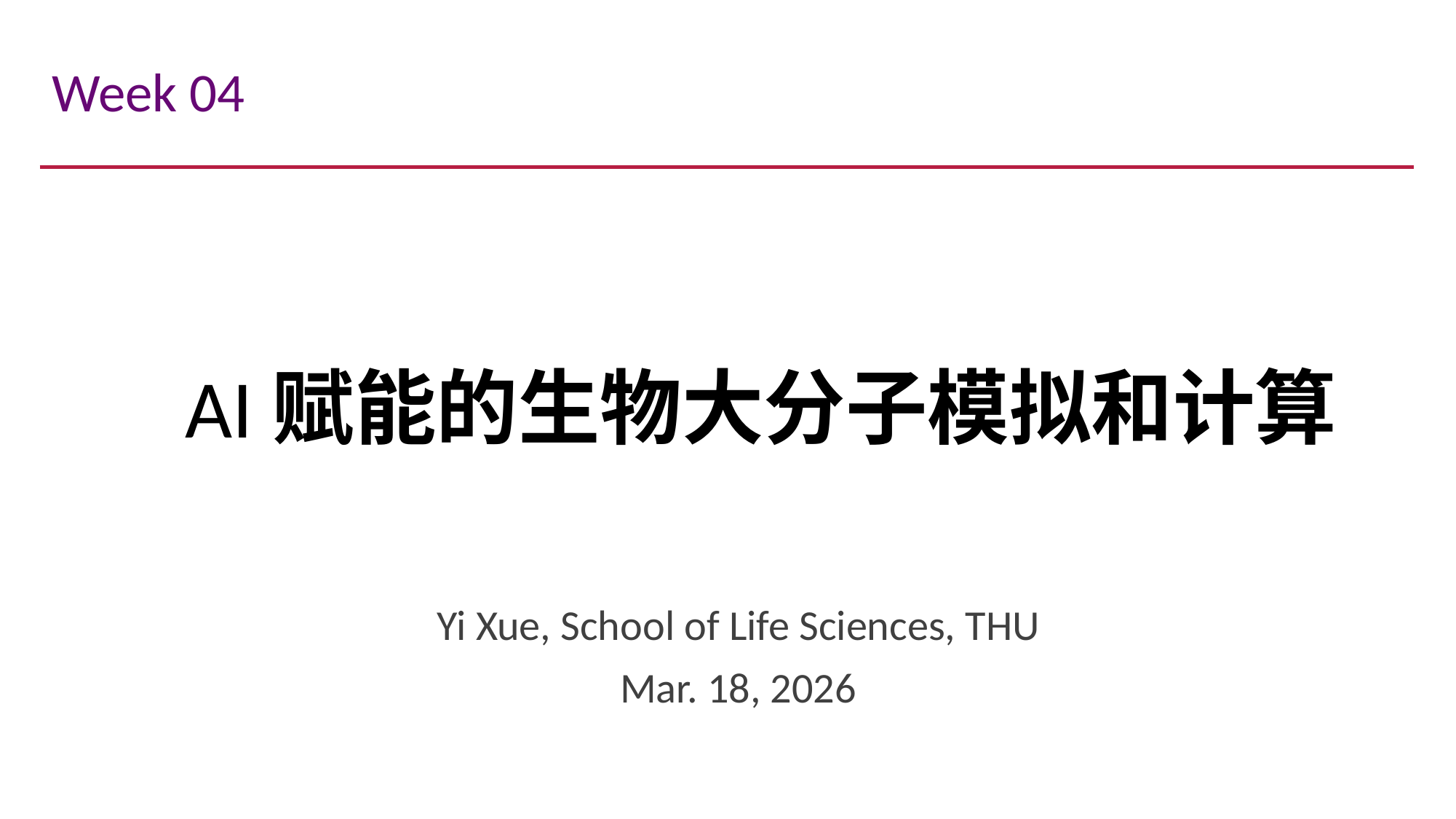

Week 04
# AI赋能的生物大分子模拟和计算
Yi Xue, School of Life Sciences, THU
Mar. 18, 2026